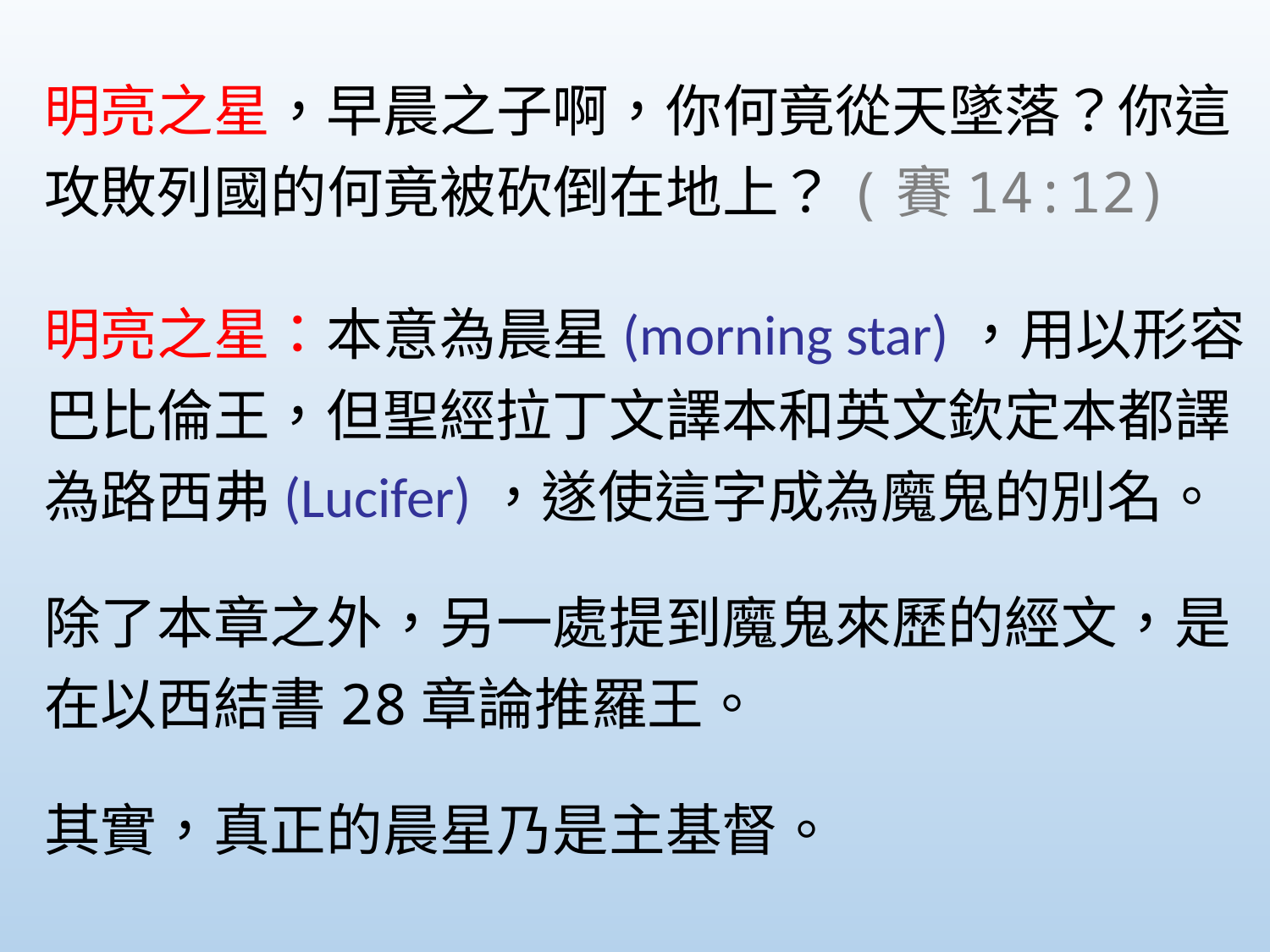

明亮之星，早晨之子啊，你何竟從天墜落？你這攻敗列國的何竟被砍倒在地上？(賽14:12)
明亮之星：本意為晨星(morning star)，用以形容巴比倫王，但聖經拉丁文譯本和英文欽定本都譯為路西弗(Lucifer)，遂使這字成為魔鬼的別名。
除了本章之外，另一處提到魔鬼來歷的經文，是在以西結書28章論推羅王。
其實，真正的晨星乃是主基督。